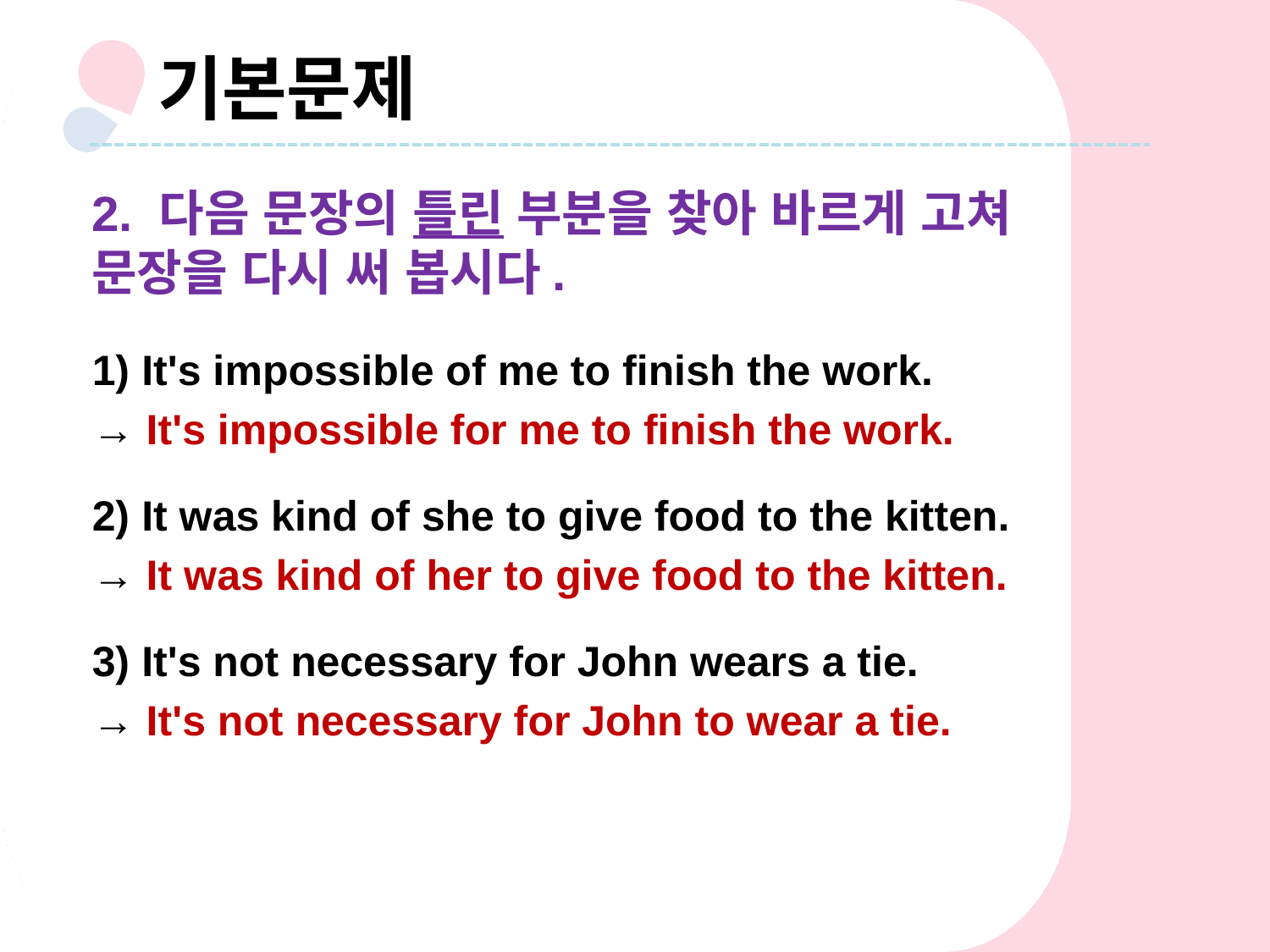

기본문제
2. 다음 문장의 틀린 부분을 찾아 바르게 고쳐 문장을 다시 써 봅시다.
1) It's impossible of me to finish the work.
→ It's impossible for me to finish the work.
2) It was kind of she to give food to the kitten.
→ It was kind of her to give food to the kitten.
3) It's not necessary for John wears a tie.
→ It's not necessary for John to wear a tie.